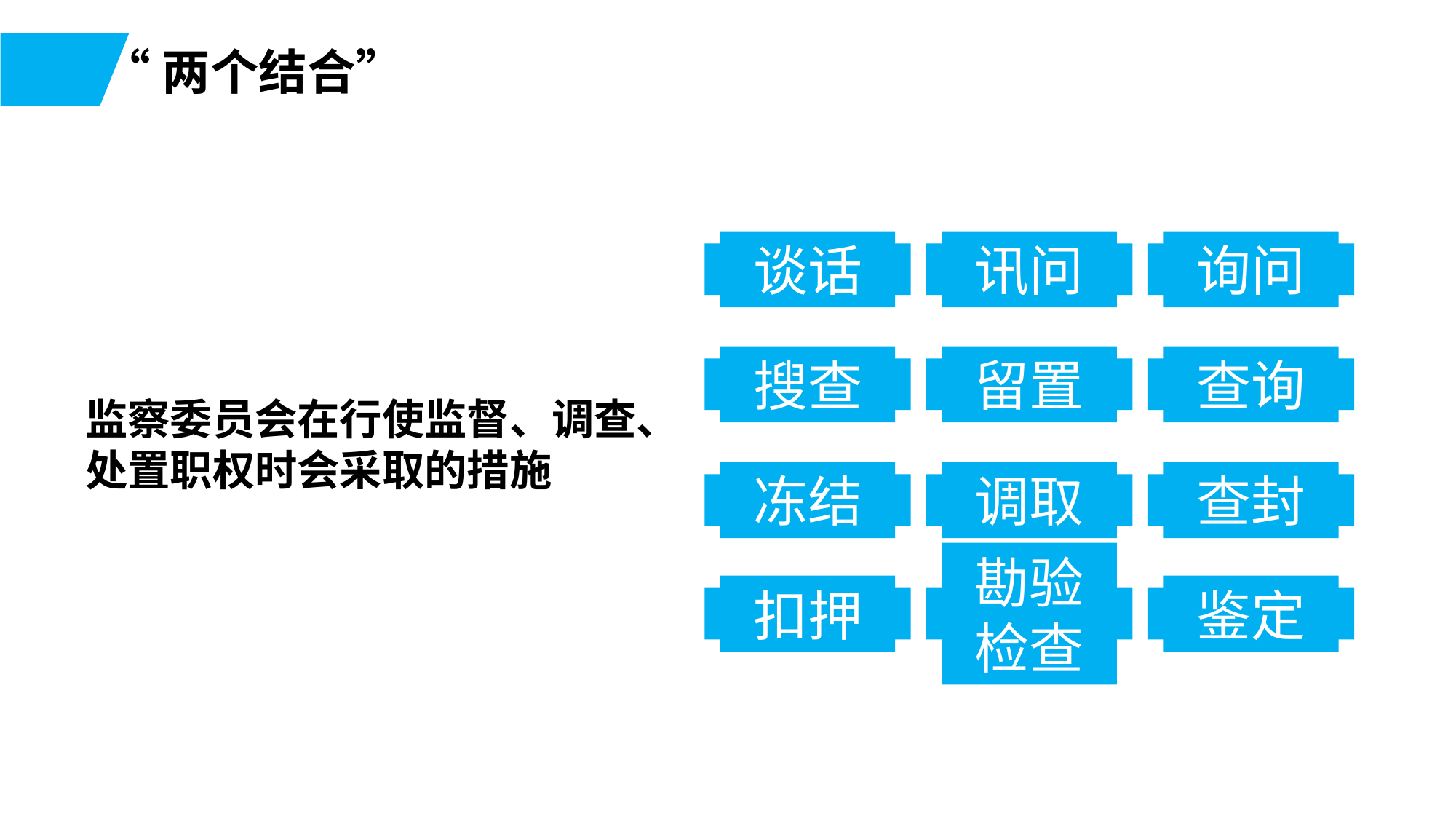

“两个结合”
谈话
讯问
询问

搜查
留置
查询

监察委员会在行使监督、调查、
处置职权时会采取的措施
冻结
调取
查封

勘验检查
扣押
鉴定